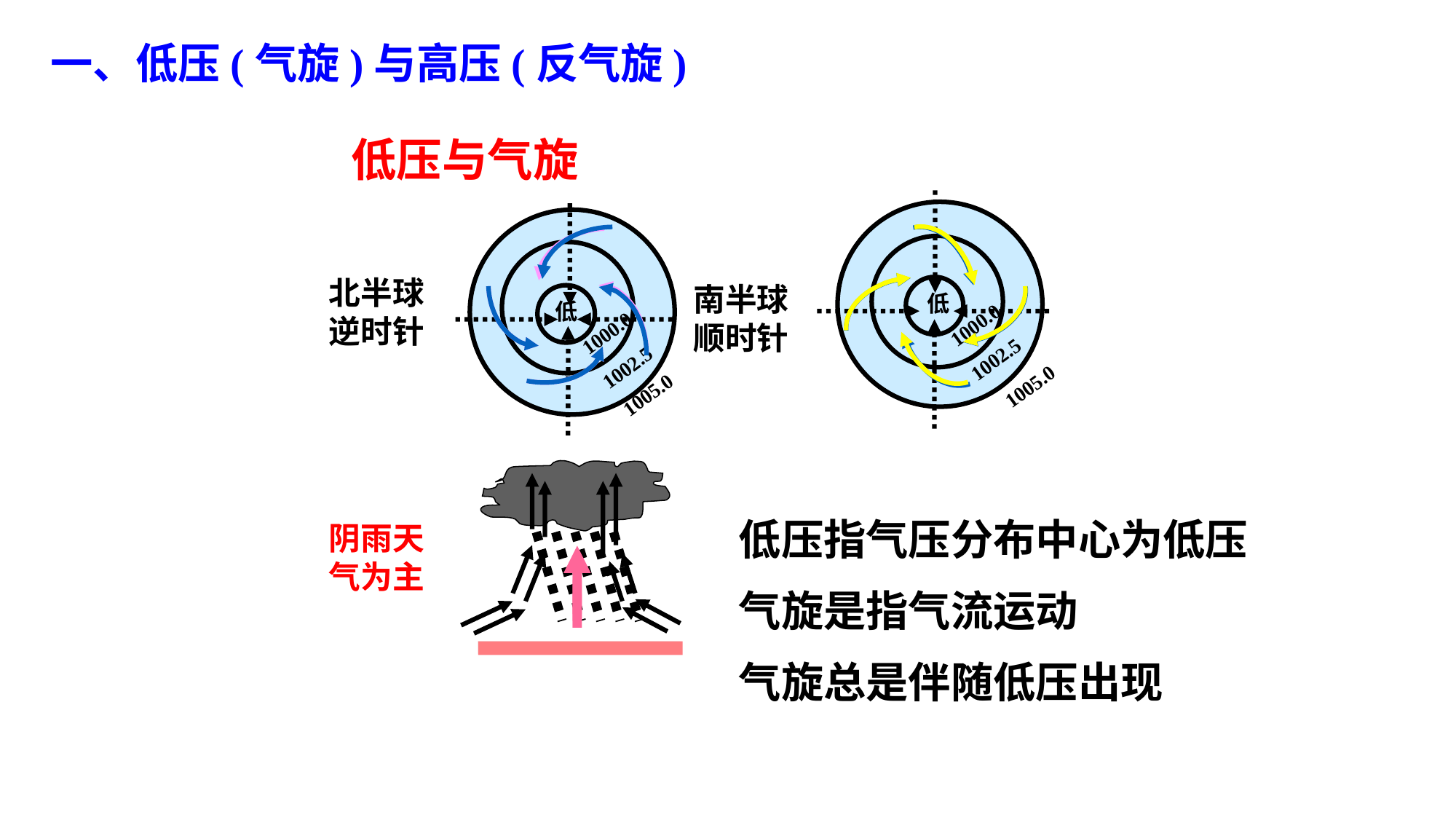

一、低压(气旋)与高压(反气旋)
低压与气旋

北半球逆时针

南半球顺时针

低

低
1000.0
1000.0

1002.5
1002.5
1005.0
1005.0

低压指气压分布中心为低压
气旋是指气流运动
气旋总是伴随低压出现
阴雨天气为主